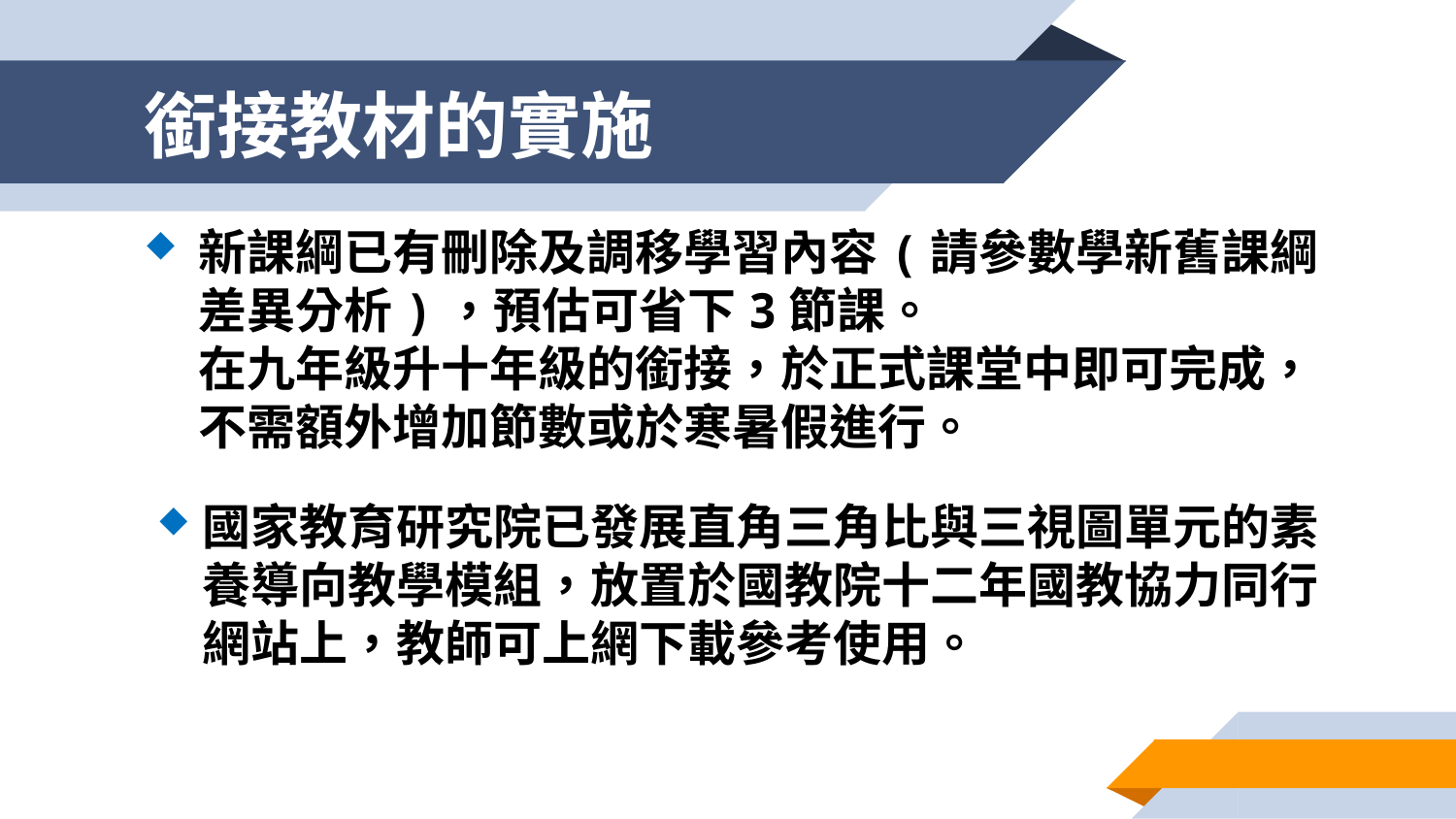

# 銜接教材的實施
新課綱已有刪除及調移學習內容(請參數學新舊課綱差異分析)，預估可省下3節課。
在九年級升十年級的銜接，於正式課堂中即可完成，不需額外增加節數或於寒暑假進行。
國家教育研究院已發展直角三角比與三視圖單元的素
養導向教學模組，放置於國教院十二年國教協力同行
網站上，教師可上網下載參考使用。